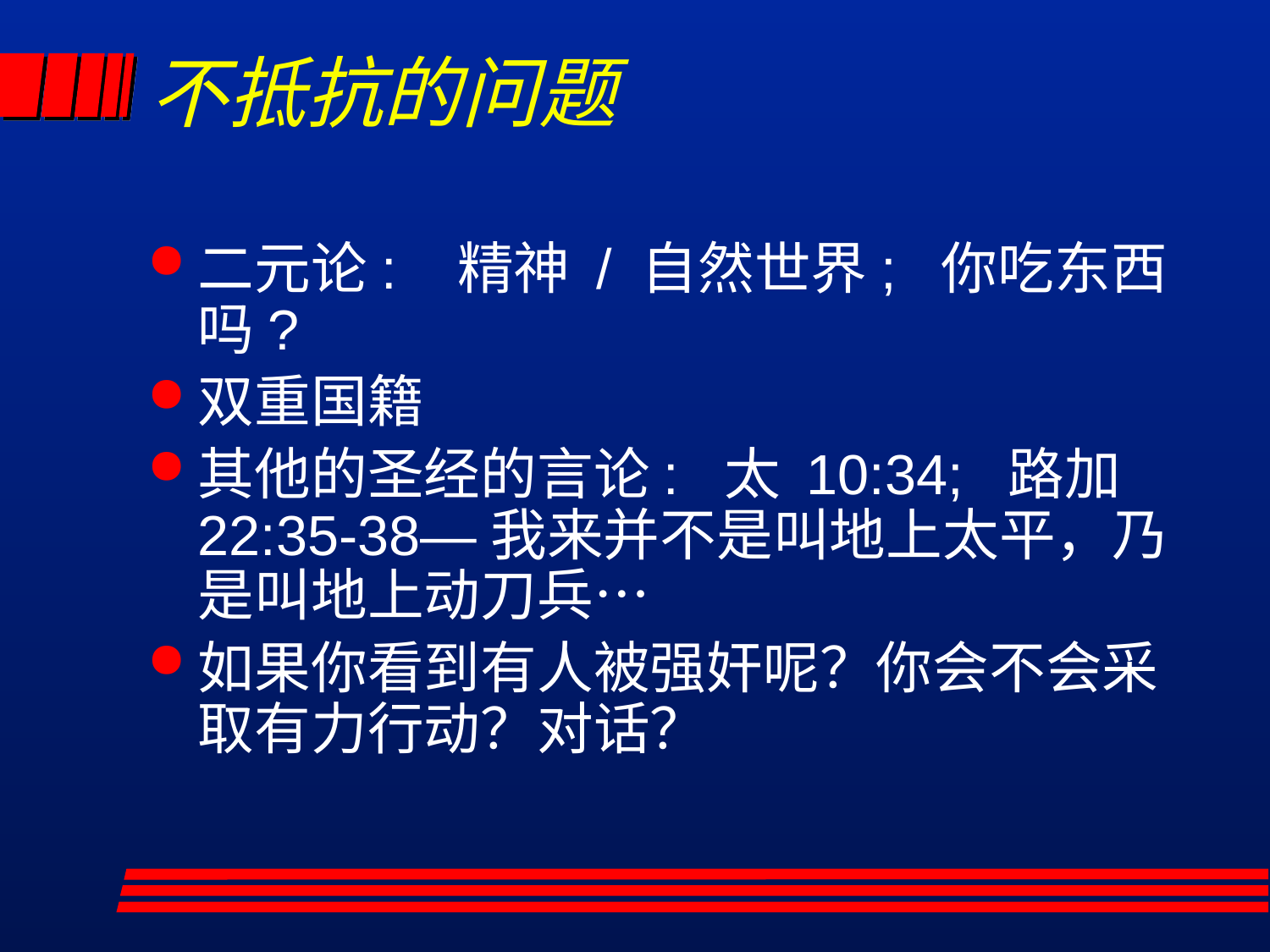

# 不抵抗的问题
二元论:   精神 / 自然世界;  你吃东西吗?
双重国籍
其他的圣经的言论:  太 10:34;  路加 22:35-38—我来并不是叫地上太平，乃是叫地上动刀兵…
如果你看到有人被强奸呢？你会不会采取有力行动？对话？